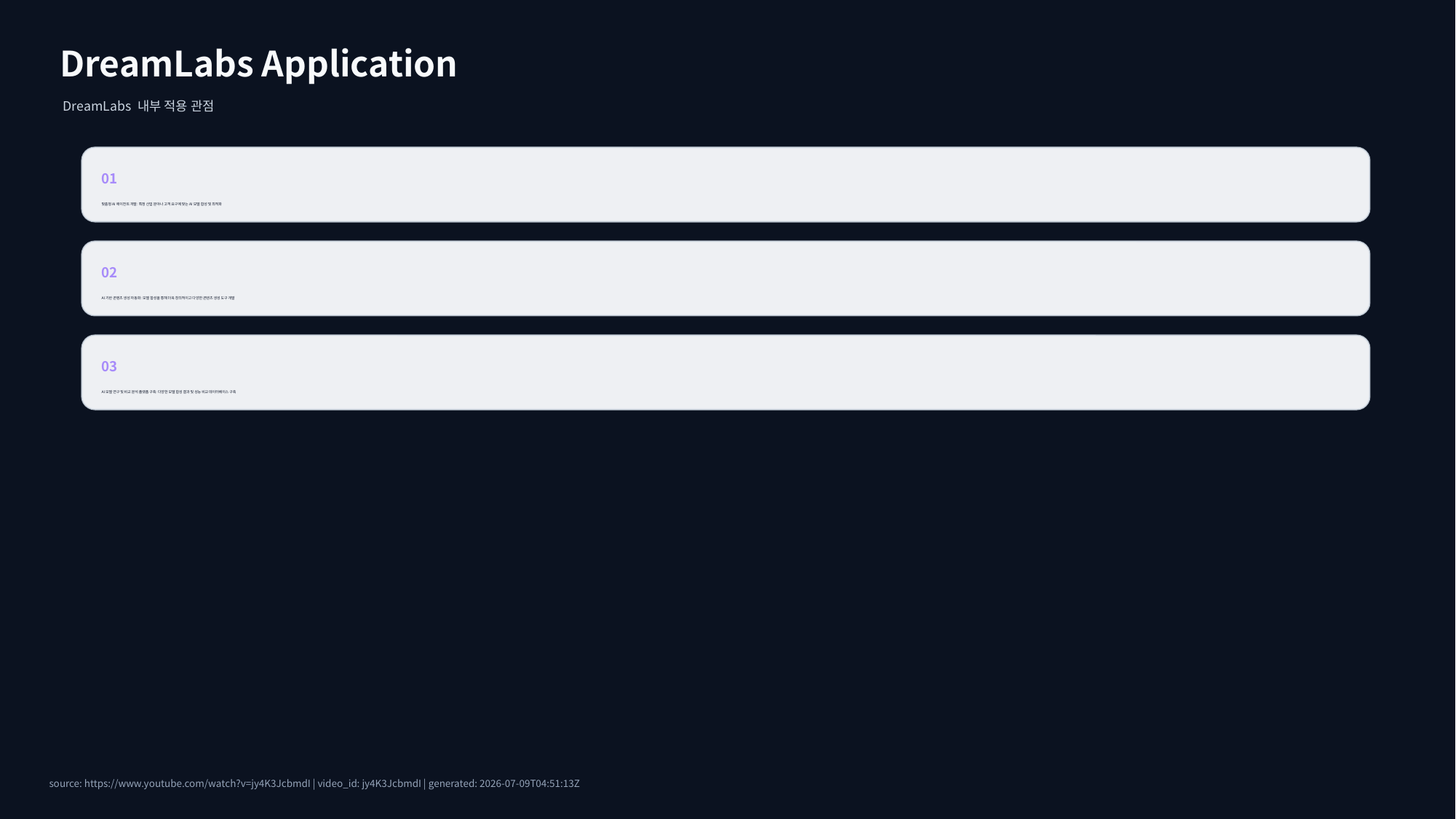

DreamLabs Application
DreamLabs 내부 적용 관점

01
맞춤형 AI 에이전트 개발: 특정 산업 분야나 고객 요구에 맞는 AI 모델 합성 및 최적화

02
AI 기반 콘텐츠 생성 자동화: 모델 합성을 통해 더욱 창의적이고 다양한 콘텐츠 생성 도구 개발

03
AI 모델 연구 및 비교 분석 플랫폼 구축: 다양한 모델 합성 결과 및 성능 비교 데이터베이스 구축
source: https://www.youtube.com/watch?v=jy4K3JcbmdI | video_id: jy4K3JcbmdI | generated: 2026-07-09T04:51:13Z